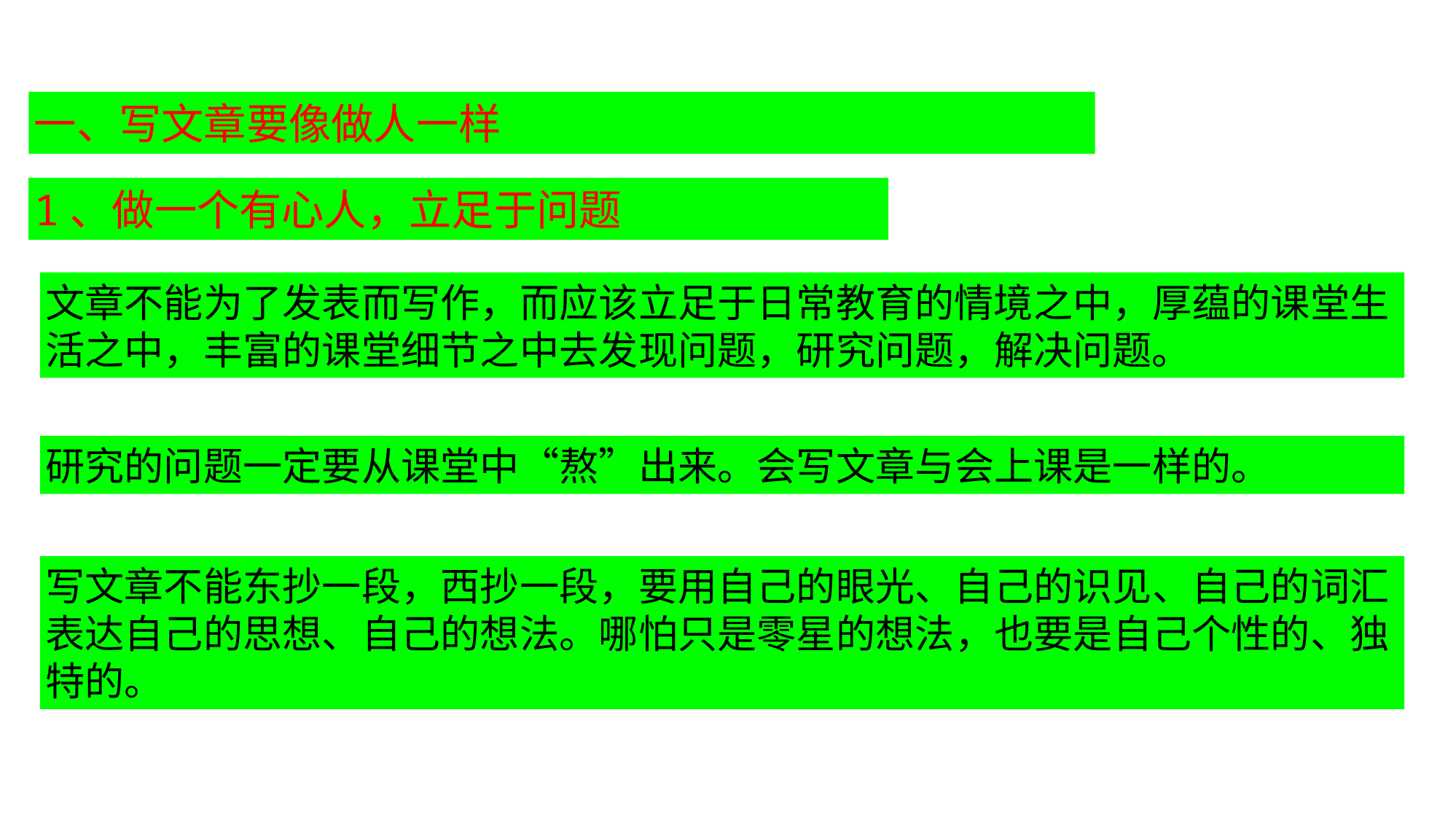

一、写文章要像做人一样
1、做一个有心人，立足于问题
文章不能为了发表而写作，而应该立足于日常教育的情境之中，厚蕴的课堂生活之中，丰富的课堂细节之中去发现问题，研究问题，解决问题。
研究的问题一定要从课堂中“熬”出来。会写文章与会上课是一样的。
写文章不能东抄一段，西抄一段，要用自己的眼光、自己的识见、自己的词汇表达自己的思想、自己的想法。哪怕只是零星的想法，也要是自己个性的、独特的。